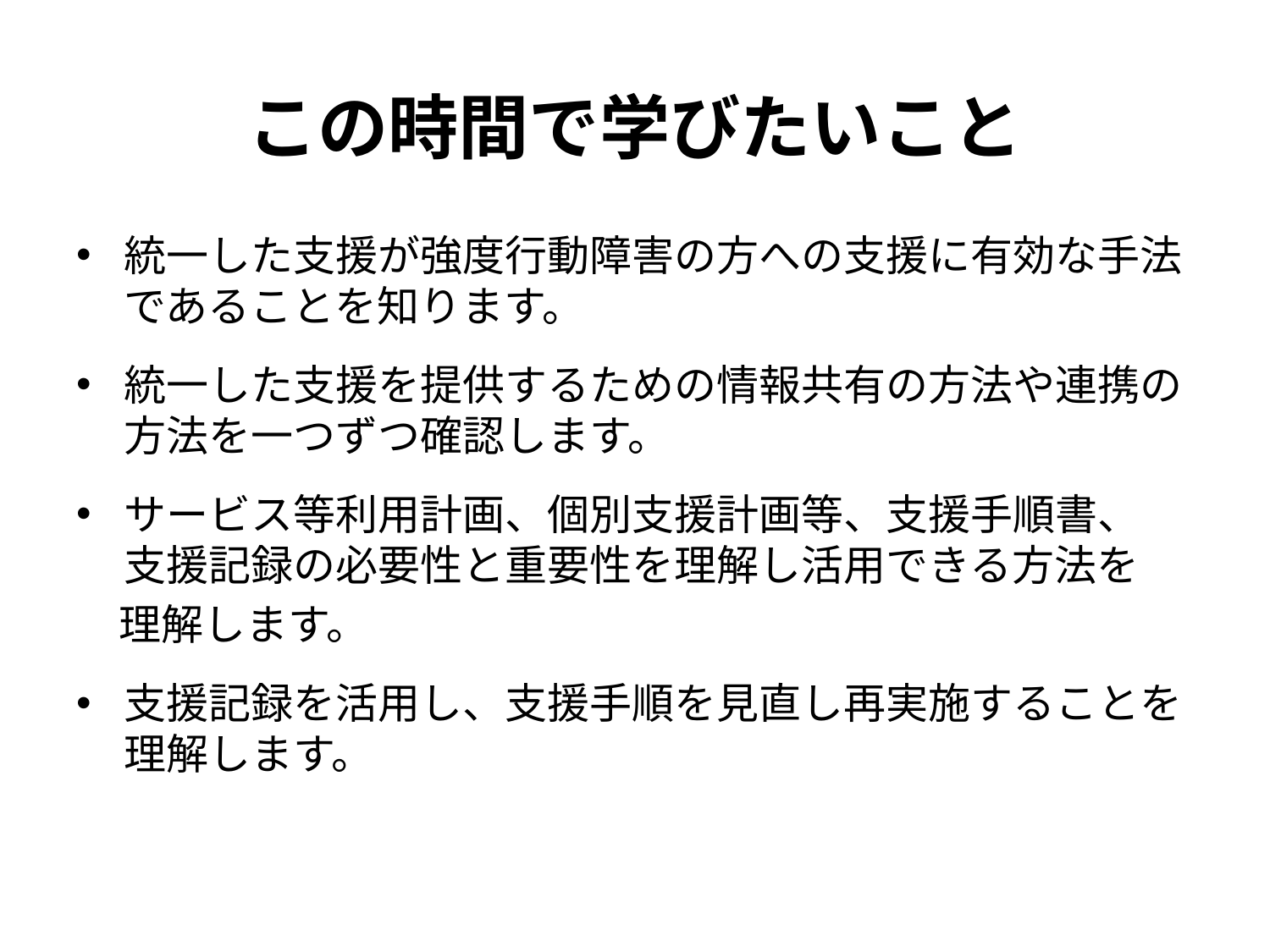

# この時間で学びたいこと
統一した支援が強度行動障害の方への支援に有効な手法であることを知ります。

統一した支援を提供するための情報共有の方法や連携の方法を一つずつ確認します。

サービス等利用計画、個別支援計画等、支援手順書、
支援記録の必要性と重要性を理解し活用できる方法を
　理解します。

支援記録を活用し、支援手順を見直し再実施することを理解します。